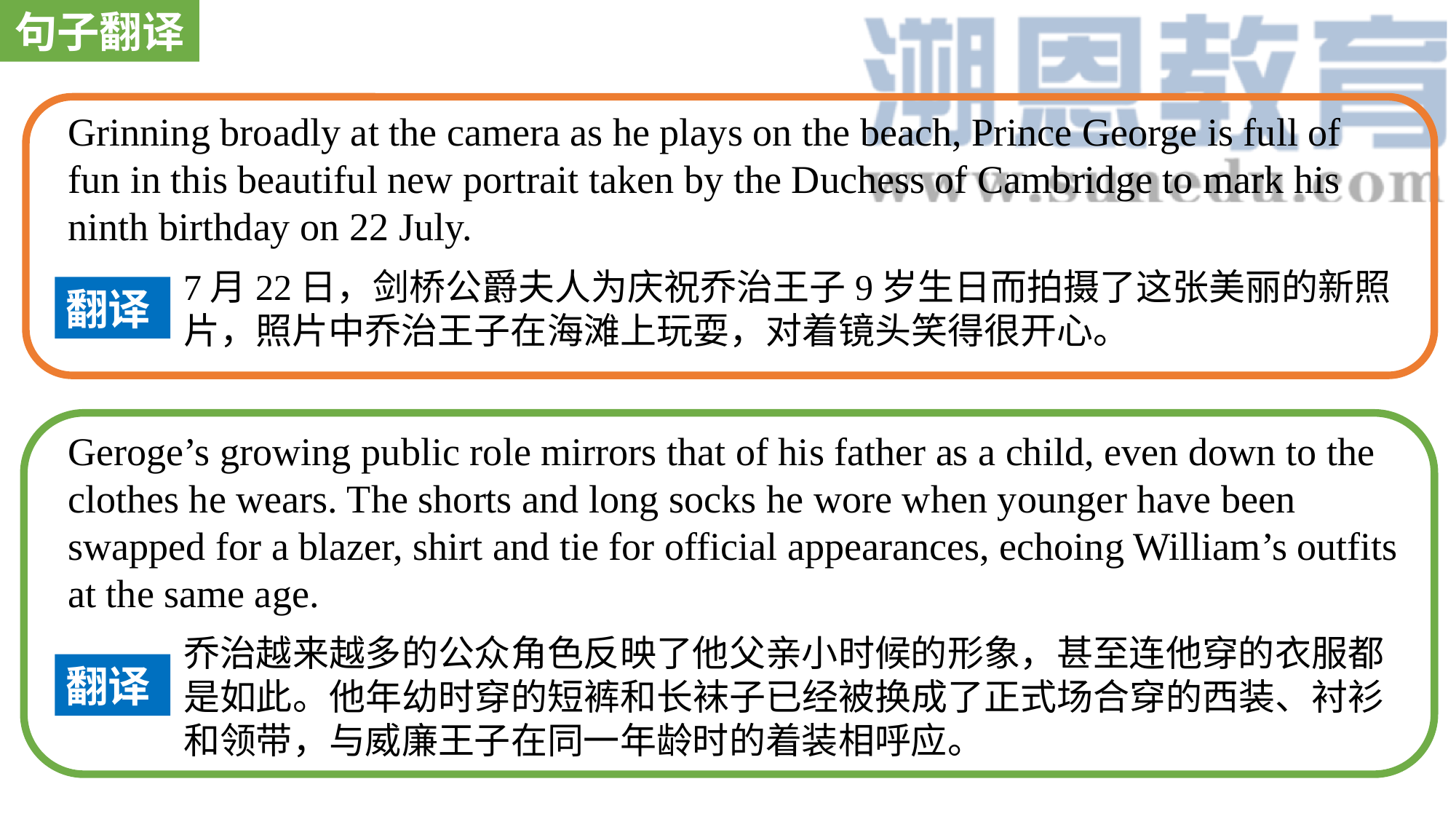

句子翻译

Grinning broadly at the camera as he plays on the beach, Prince George is full of fun in this beautiful new portrait taken by the Duchess of Cambridge to mark his ninth birthday on 22 July.
7月22日，剑桥公爵夫人为庆祝乔治王子9岁生日而拍摄了这张美丽的新照片，照片中乔治王子在海滩上玩耍，对着镜头笑得很开心。
翻译

Geroge’s growing public role mirrors that of his father as a child, even down to the clothes he wears. The shorts and long socks he wore when younger have been swapped for a blazer, shirt and tie for official appearances, echoing William’s outfits at the same age.
乔治越来越多的公众角色反映了他父亲小时候的形象，甚至连他穿的衣服都是如此。他年幼时穿的短裤和长袜子已经被换成了正式场合穿的西装、衬衫和领带，与威廉王子在同一年龄时的着装相呼应。
翻译